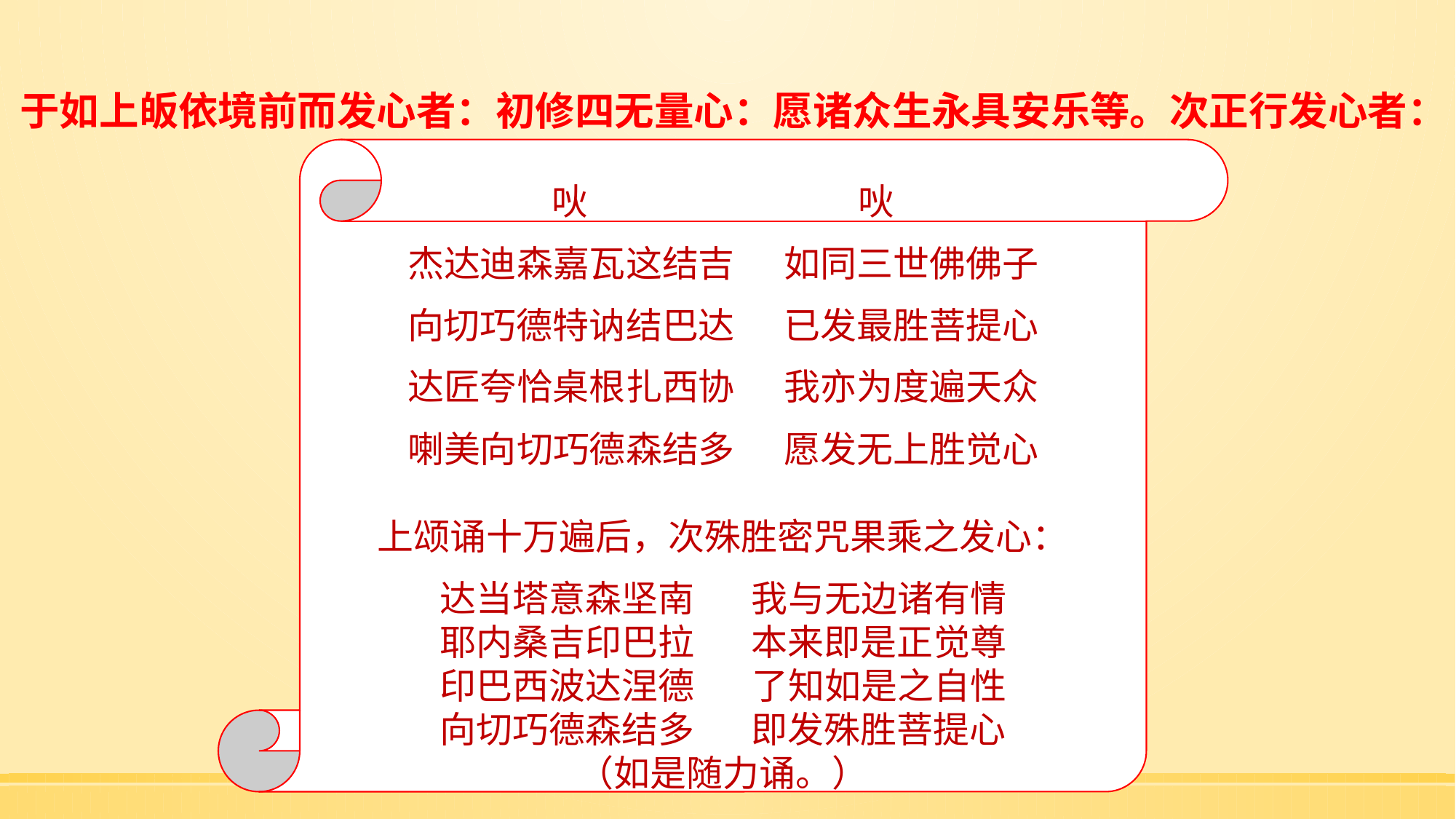

# 于如上皈依境前而发心者：初修四无量心：愿诸众生永具安乐等。次正行发心者：
吙                                 吙

杰达迪森嘉瓦这结吉      如同三世佛佛子

向切巧德特讷结巴达      已发最胜菩提心

达匠夸恰桌根扎西协      我亦为度遍天众

喇美向切巧德森结多      愿发无上胜觉心

上颂诵十万遍后，次殊胜密咒果乘之发心：

达当塔意森坚南       我与无边诸有情
耶内桑吉印巴拉       本来即是正觉尊
印巴西波达涅德       了知如是之自性
向切巧德森结多       即发殊胜菩提心
（如是随力诵。）